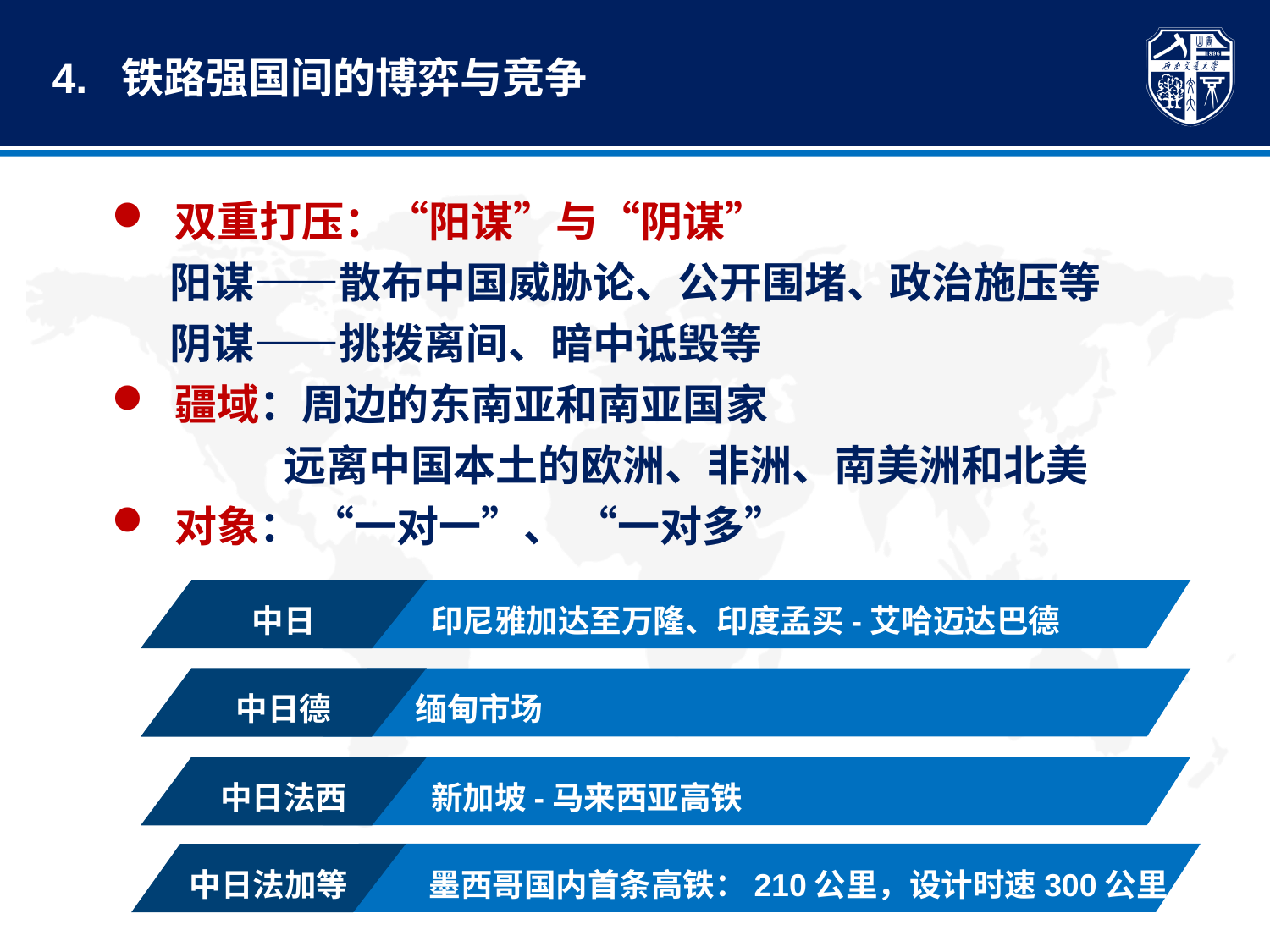

4.  铁路强国间的博弈与竞争
双重打压：“阳谋”与“阴谋”
     阳谋——散布中国威胁论、公开围堵、政治施压等
     阴谋——挑拨离间、暗中诋毁等
疆域：周边的东南亚和南亚国家
                 远离中国本土的欧洲、非洲、南美洲和北美
对象： “一对一”、 “一对多”
中日
　　　印尼雅加达至万隆、印度孟买-艾哈迈达巴德
中日德
          缅甸市场
　　　新加坡-马来西亚高铁
中日法西
　　　 墨西哥国内首条高铁：210公里，设计时速300公里
中日法加等